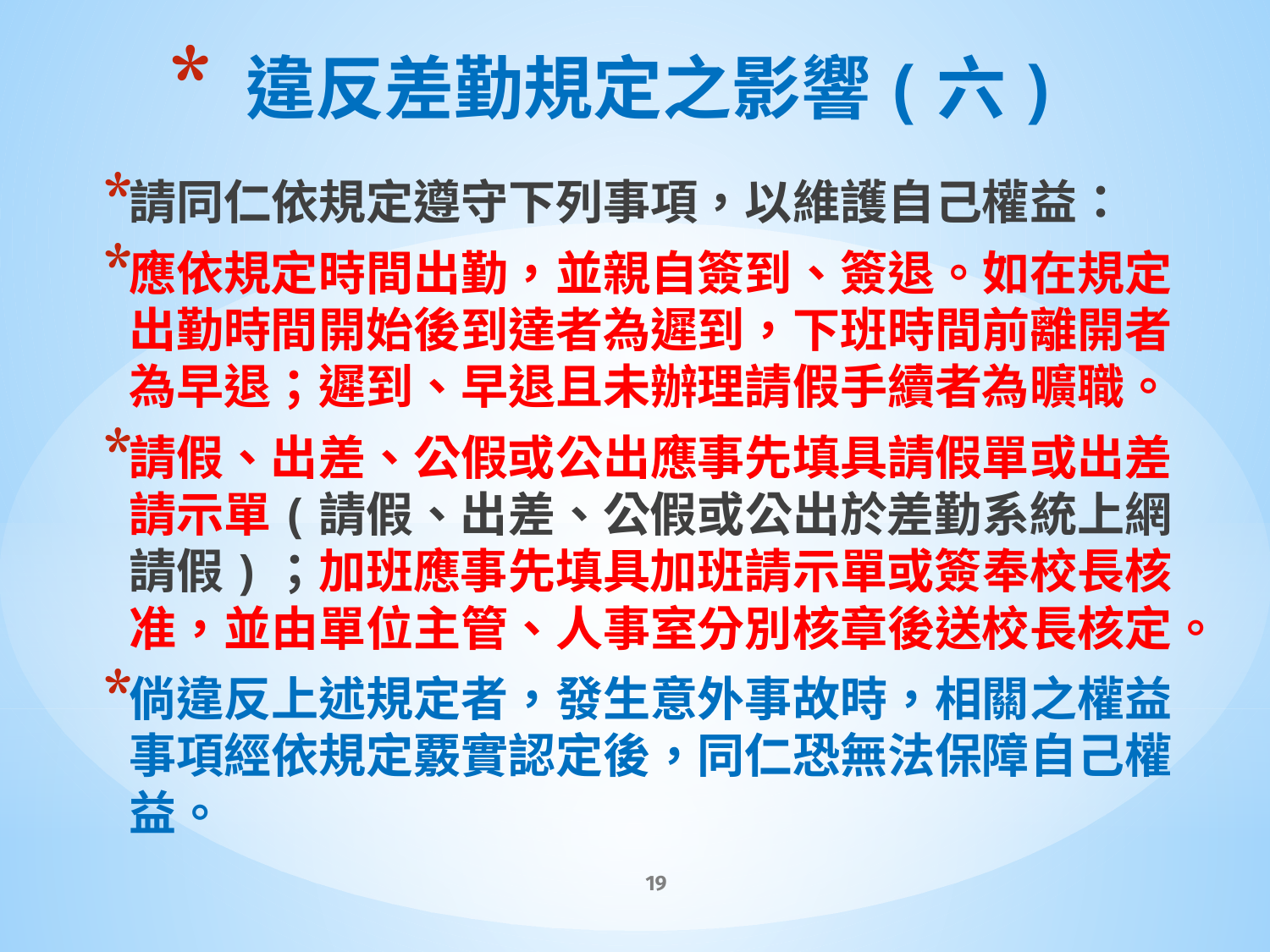

# 違反差勤規定之影響(六)
請同仁依規定遵守下列事項，以維護自己權益：
應依規定時間出勤，並親自簽到、簽退。如在規定出勤時間開始後到達者為遲到，下班時間前離開者為早退；遲到、早退且未辦理請假手續者為曠職。
請假、出差、公假或公出應事先填具請假單或出差請示單(請假、出差、公假或公出於差勤系統上網請假)；加班應事先填具加班請示單或簽奉校長核准，並由單位主管、人事室分別核章後送校長核定。
倘違反上述規定者，發生意外事故時，相關之權益事項經依規定覈實認定後，同仁恐無法保障自己權益。
19